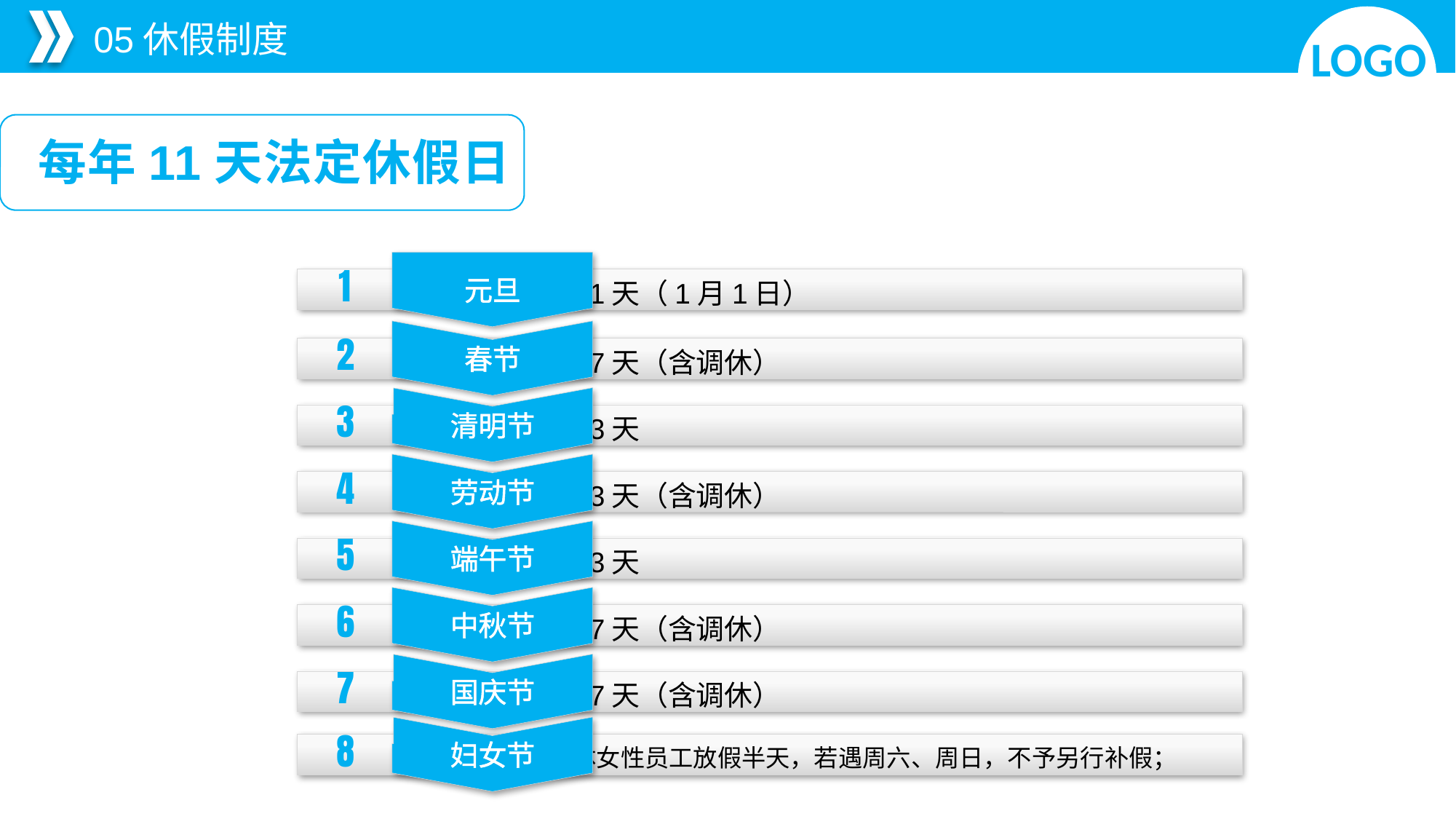

延迟符

05休假制度
LOGO

 每年11天法定休假日
元旦
1
                                    1天（1月1日）
春节
2
                                    7天（含调休）
清明节
3
                                    3天
劳动节
4
                                    3天（含调休）
端午节
5
                                    3天
中秋节
6
                                    7天（含调休）
国庆节
7
                                    7天（含调休）
妇女节
8
                                           全体女性员工放假半天，若遇周六、周日，不予另行补假；